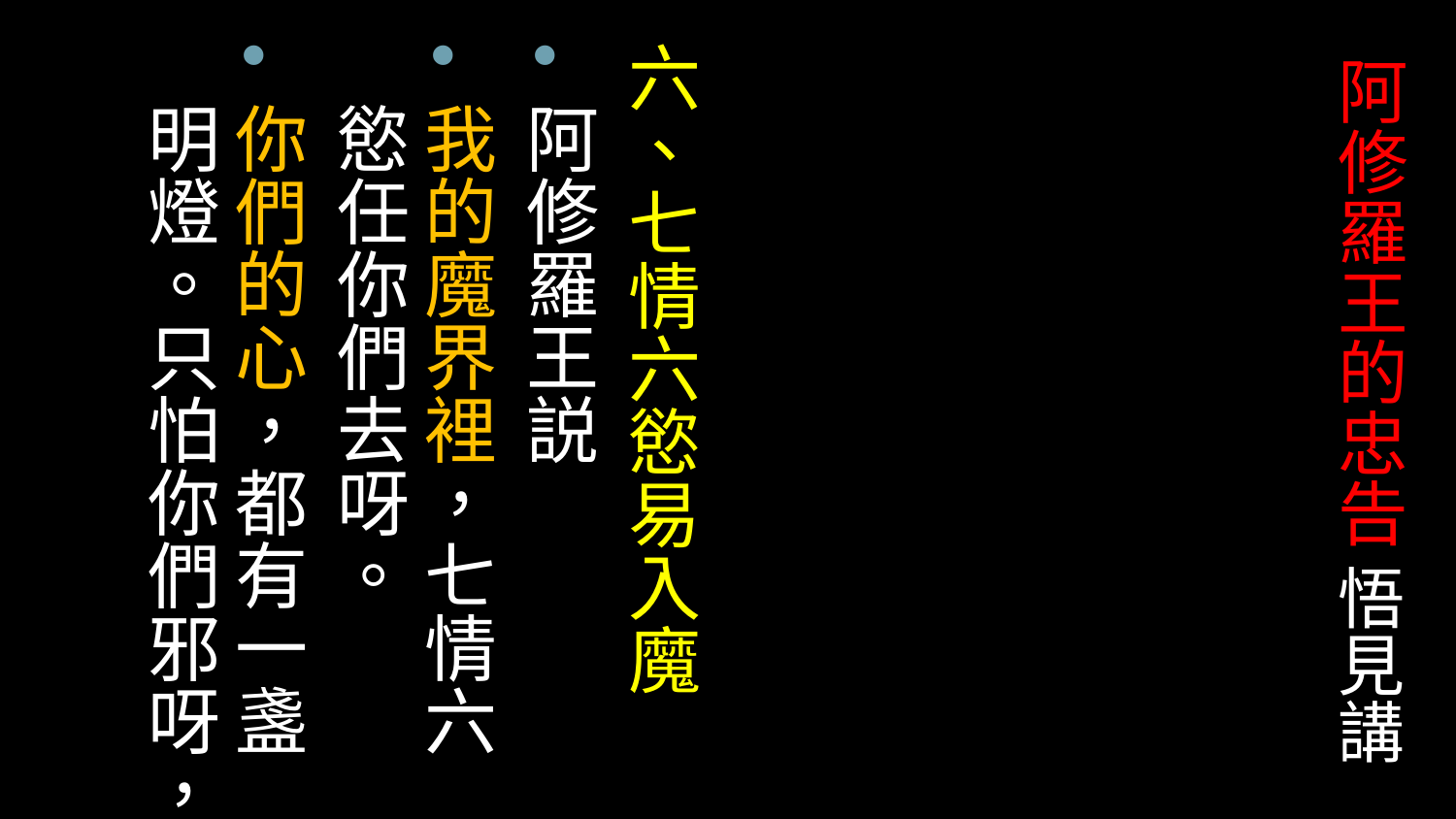

六、七情六慾易入魔
阿修羅王説
我的魔界裡，七情六慾任你們去呀。
你們的心，都有一盞明燈。只怕你們邪呀，

# 阿修羅王的忠告 悟見講